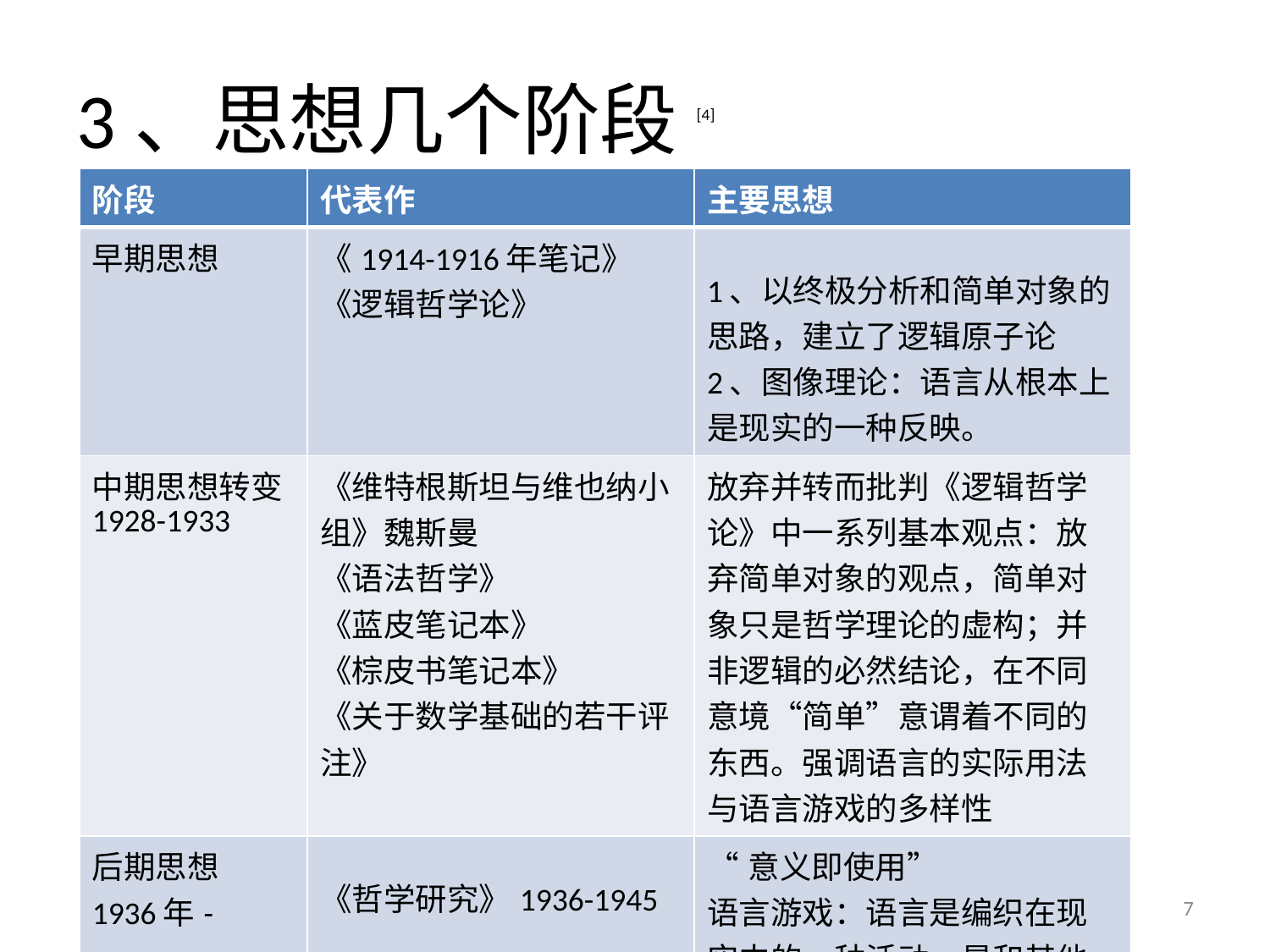

# 3、思想几个阶段[4]
| 阶段 | 代表作 | 主要思想 |
| --- | --- | --- |
| 早期思想 | 《1914-1916年笔记》 《逻辑哲学论》 | 1、以终极分析和简单对象的思路，建立了逻辑原子论 2、图像理论：语言从根本上是现实的一种反映。 |
| 中期思想转变 1928-1933 | 《维特根斯坦与维也纳小组》魏斯曼 《语法哲学》 《蓝皮笔记本》 《棕皮书笔记本》 《关于数学基础的若干评注》 | 放弃并转而批判《逻辑哲学论》中一系列基本观点：放弃简单对象的观点，简单对象只是哲学理论的虚构；并非逻辑的必然结论，在不同意境“简单”意谓着不同的东西。强调语言的实际用法与语言游戏的多样性 |
| 后期思想 1936年- | 《哲学研究》1936-1945 | “意义即使用” 语言游戏：语言是编织在现实中的一种活动，是和其他行为举止编织在一起的活动。 |
7